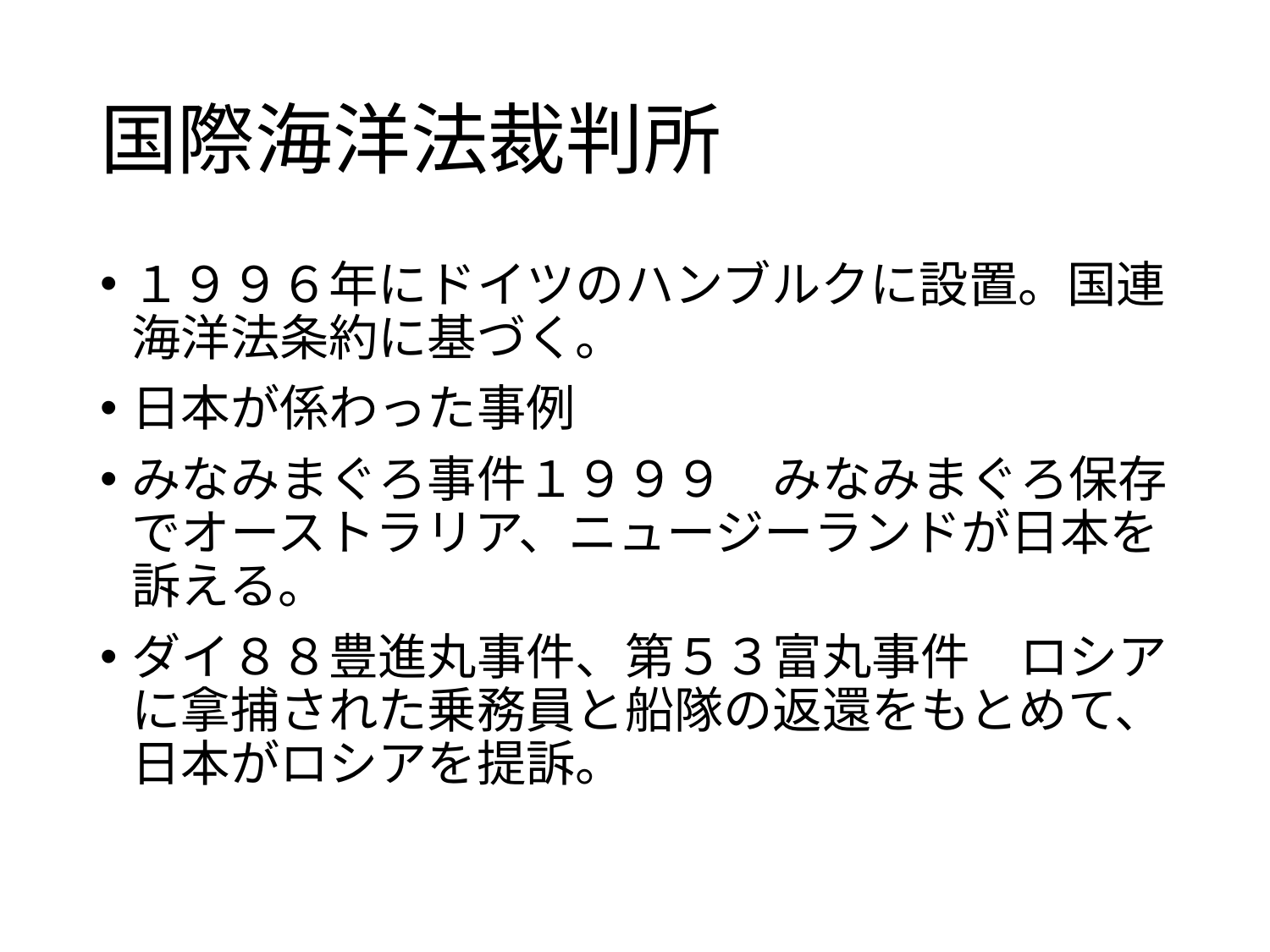

# 国際海洋法裁判所
１９９６年にドイツのハンブルクに設置。国連海洋法条約に基づく。
日本が係わった事例
みなみまぐろ事件１９９９　みなみまぐろ保存でオーストラリア、ニュージーランドが日本を訴える。
ダイ８８豊進丸事件、第５３富丸事件　ロシアに拿捕された乗務員と船隊の返還をもとめて、日本がロシアを提訴。